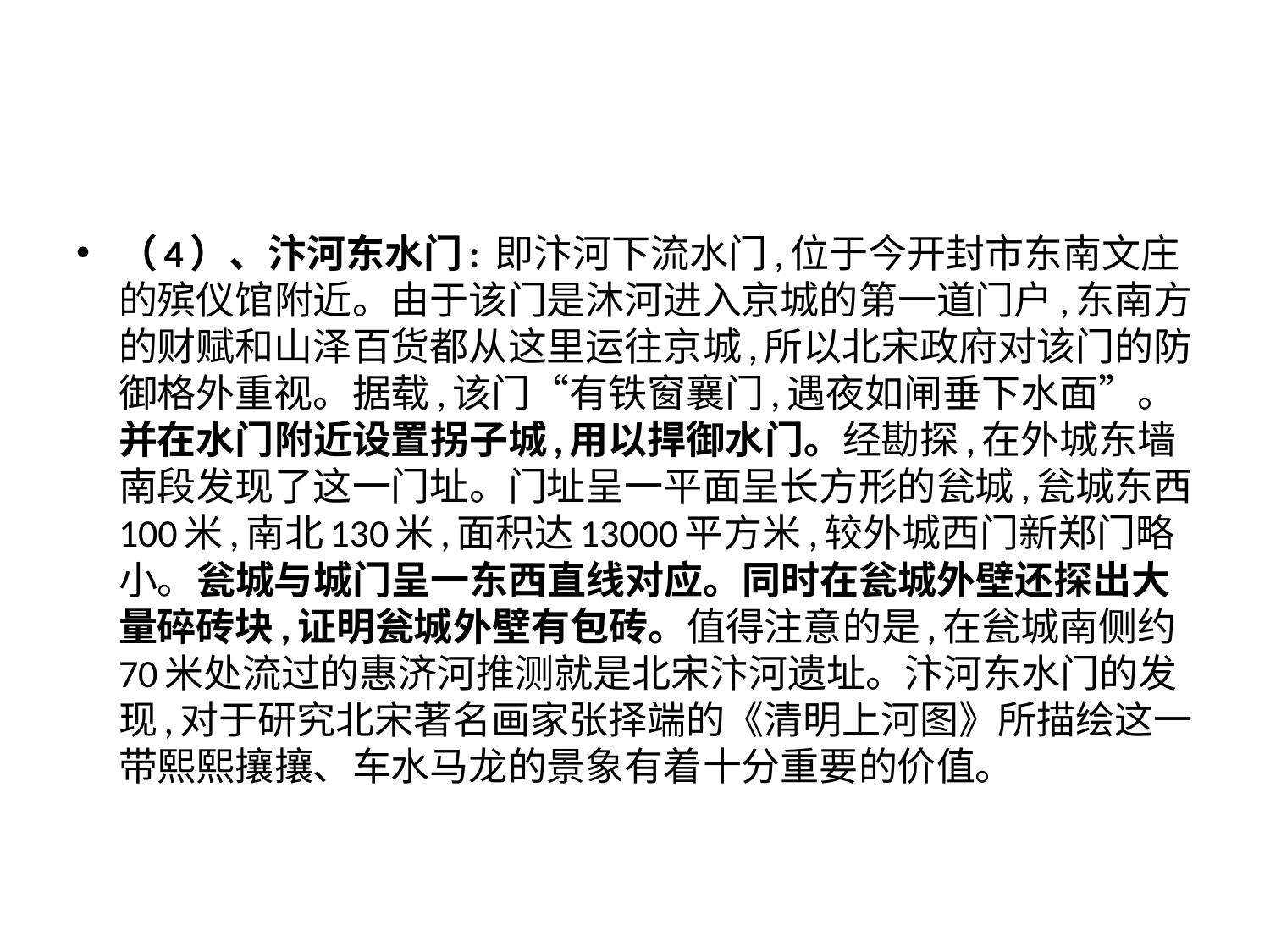

#
（4）、汴河东水门: 即汴河下流水门,位于今开封市东南文庄的殡仪馆附近。由于该门是沐河进入京城的第一道门户,东南方的财赋和山泽百货都从这里运往京城,所以北宋政府对该门的防御格外重视。据载,该门“有铁窗襄门,遇夜如闸垂下水面”。并在水门附近设置拐子城,用以捍御水门。经勘探,在外城东墙南段发现了这一门址。门址呈一平面呈长方形的瓮城,瓮城东西100米,南北130米,面积达13000平方米,较外城西门新郑门略小。瓮城与城门呈一东西直线对应。同时在瓮城外壁还探出大量碎砖块,证明瓮城外壁有包砖。值得注意的是,在瓮城南侧约70米处流过的惠济河推测就是北宋汴河遗址。汴河东水门的发现,对于研究北宋著名画家张择端的《清明上河图》所描绘这一带熙熙攘攘、车水马龙的景象有着十分重要的价值。